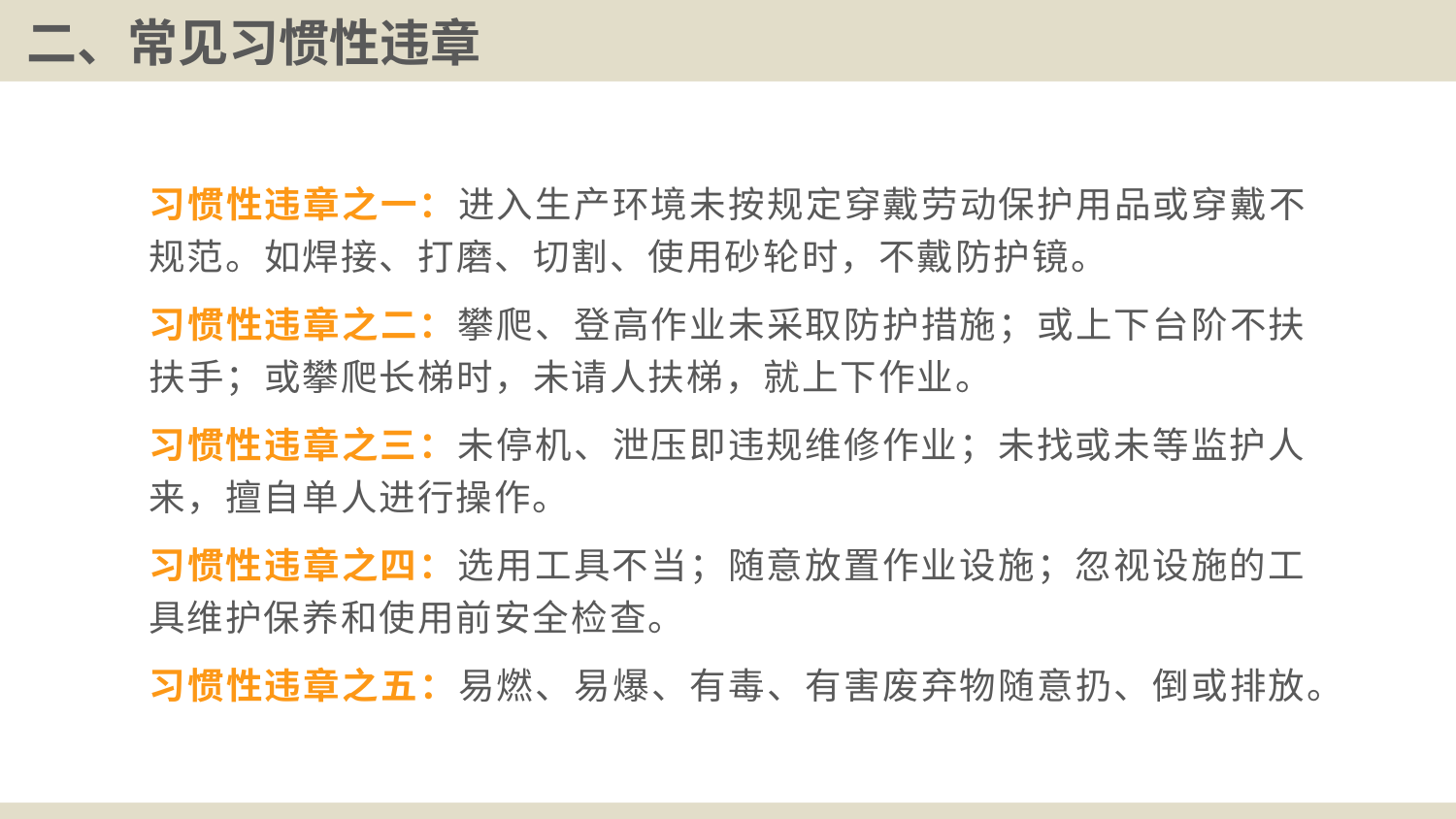

# 二、常见习惯性违章
习惯性违章之一：进入生产环境未按规定穿戴劳动保护用品或穿戴不规范。如焊接、打磨、切割、使用砂轮时，不戴防护镜。
习惯性违章之二：攀爬、登高作业未采取防护措施；或上下台阶不扶扶手；或攀爬长梯时，未请人扶梯，就上下作业。
习惯性违章之三：未停机、泄压即违规维修作业；未找或未等监护人来，擅自单人进行操作。
习惯性违章之四：选用工具不当；随意放置作业设施；忽视设施的工具维护保养和使用前安全检查。
习惯性违章之五：易燃、易爆、有毒、有害废弃物随意扔、倒或排放。